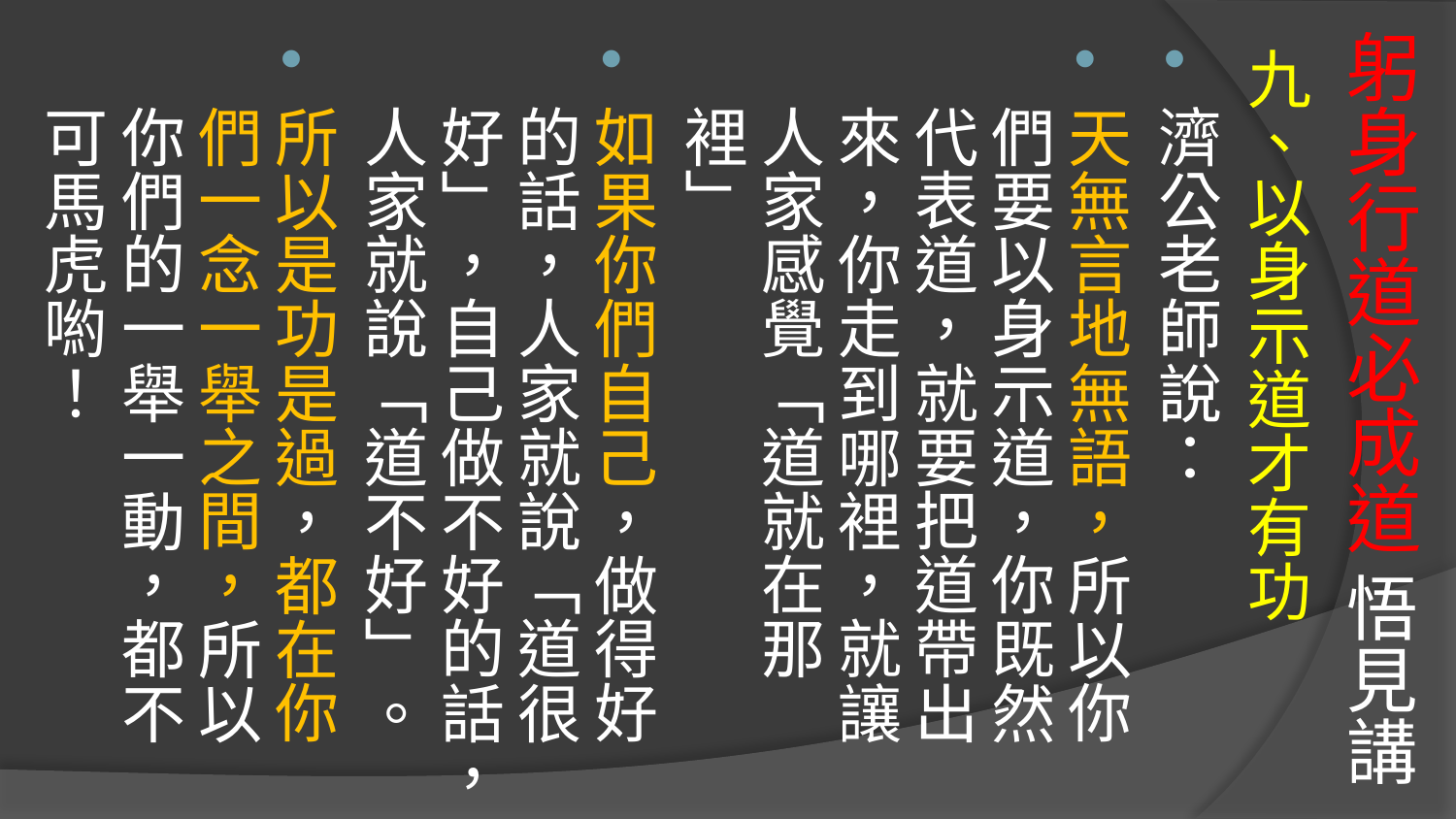

# 躬身行道必成道 悟見講
九、以身示道才有功
濟公老師說：
天無言地無語，所以你們要以身示道，你既然代表道，就要把道帶出來，你走到哪裡，就讓人家感覺「道就在那裡」
如果你們自己，做得好的話，人家就說「道很好」，自己做不好的話，人家就說「道不好」。
所以是功是過，都在你們一念一舉之間，所以你們的一舉一動，都不可馬虎喲！